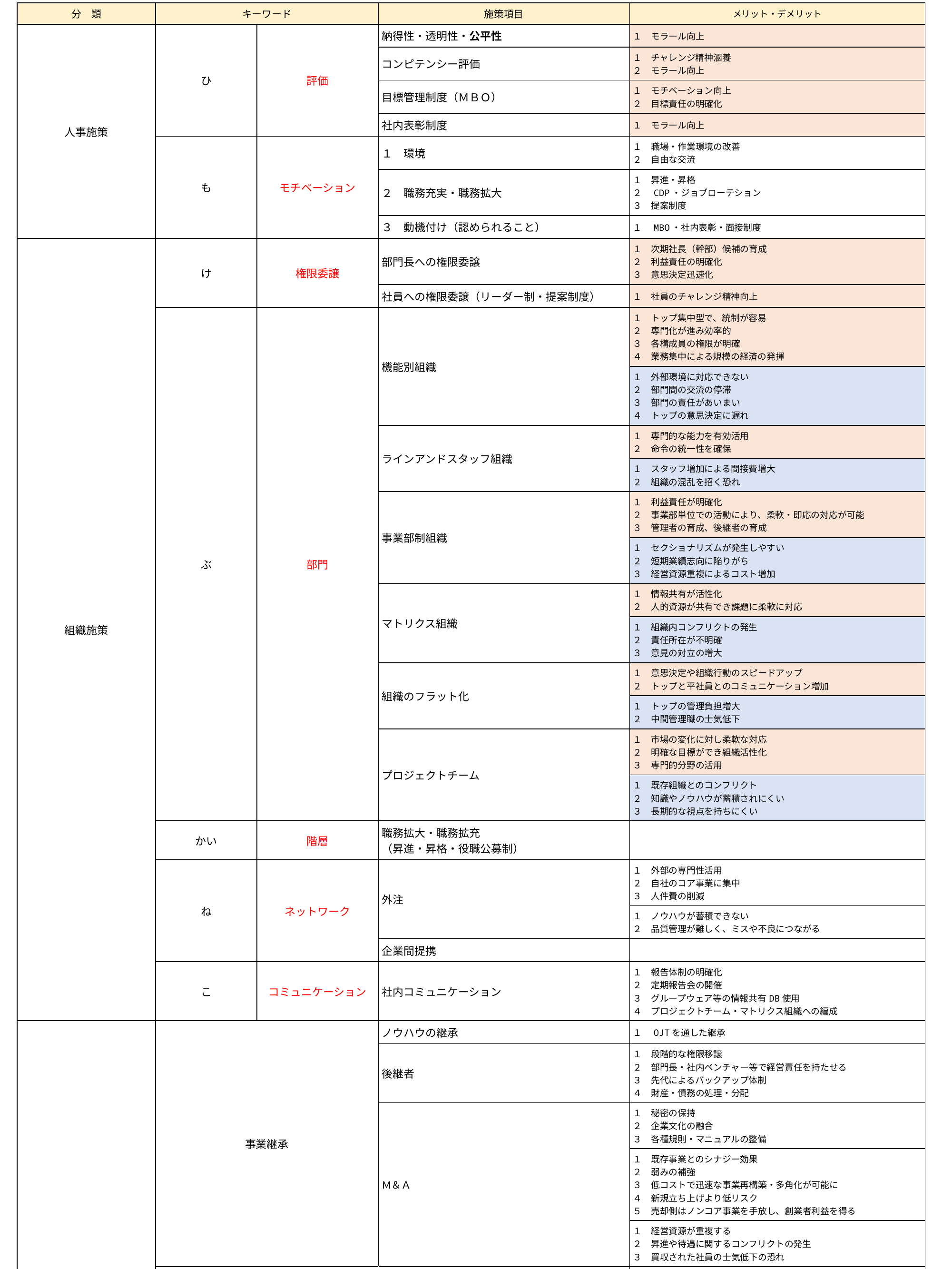

| 分　類 | キーワード |  | 施策項目 | メリット・デメリット |
| --- | --- | --- | --- | --- |
| 人事施策 | ひ | 評価 | 納得性・透明性・公平性 | １　モラール向上 |
|  |  |  | コンピテンシー評価 | １　チャレンジ精神涵養 ２　モラール向上 |
|  |  |  | 目標管理制度（ＭＢＯ） | １　モチベーション向上 ２　目標責任の明確化 |
|  |  |  | 社内表彰制度 | １　モラール向上 |
|  | も | モチベーション | １　環境 | １　職場・作業環境の改善 ２　自由な交流 |
|  |  |  | ２　職務充実・職務拡大 | １　昇進・昇格 ２　CDP・ジョブローテション ３　提案制度 |
|  |  |  | ３　動機付け（認められること） | １　MBO・社内表彰・面接制度 |
| 組織施策 | け | 権限委譲 | 部門長への権限委譲 | １　次期社長（幹部）候補の育成 ２　利益責任の明確化 ３　意思決定迅速化 |
|  |  |  | 社員への権限委譲（リーダー制・提案制度） | １　社員のチャレンジ精神向上 |
|  | ぶ | 部門 | 機能別組織 | １　トップ集中型で、統制が容易 ２　専門化が進み効率的 ３　各構成員の権限が明確 ４　業務集中による規模の経済の発揮 |
|  |  |  |  | １　外部環境に対応できない ２　部門間の交流の停滞 ３　部門の責任があいまい ４　トップの意思決定に遅れ |
|  |  |  | ラインアンドスタッフ組織 | １　専門的な能力を有効活用 ２　命令の統一性を確保 |
|  |  |  |  | １　スタッフ増加による間接費増大 ２　組織の混乱を招く恐れ |
|  |  |  | 事業部制組織 | １　利益責任が明確化 ２　事業部単位での活動により、柔軟・即応の対応が可能 ３　管理者の育成、後継者の育成 |
|  |  |  |  | １　セクショナリズムが発生しやすい ２　短期業績志向に陥りがち ３　経営資源重複によるコスト増加 |
|  |  |  | マトリクス組織 | １　情報共有が活性化 ２　人的資源が共有でき課題に柔軟に対応 |
|  |  |  |  | １　組織内コンフリクトの発生 ２　責任所在が不明確 ３　意見の対立の増大 |
|  |  |  | 組織のフラット化 | １　意思決定や組織行動のスピードアップ ２　トップと平社員とのコミュニケーション増加 |
|  |  |  |  | １　トップの管理負担増大 ２　中間管理職の士気低下 |
|  |  |  | プロジェクトチーム | １　市場の変化に対し柔軟な対応 ２　明確な目標ができ組織活性化 ３　専門的分野の活用 |
|  |  |  |  | １　既存組織とのコンフリクト ２　知識やノウハウが蓄積されにくい ３　長期的な視点を持ちにくい |
|  | かい | 階層 | 職務拡大・職務拡充 （昇進・昇格・役職公募制） |  |
|  | ね | ネットワーク | 外注 | １　外部の専門性活用 ２　自社のコア事業に集中 ３　人件費の削減 |
|  |  |  |  | １　ノウハウが蓄積できない ２　品質管理が難しく、ミスや不良につながる |
|  |  |  | 企業間提携 |  |
|  | こ | コミュニケーション | 社内コミュニケーション | １　報告体制の明確化 ２　定期報告会の開催 ３　グループウェア等の情報共有DB使用 ４　プロジェクトチーム・マトリクス組織への編成 |
|  | 事業継承 |  | ノウハウの継承 | １　OJTを通した継承 |
|  |  |  | 後継者 | １　段階的な権限移譲 ２　部門長・社内ベンチャー等で経営責任を持たせる ３　先代によるバックアップ体制 ４　財産・債務の処理・分配 |
|  |  |  | Ｍ＆Ａ | １　秘密の保持 ２　企業文化の融合 ３　各種規則・マニュアルの整備 |
|  |  |  |  | １　既存事業とのシナジー効果 ２　弱みの補強 ３　低コストで迅速な事業再構築・多角化が可能に ４　新規立ち上げより低リスク ５　売却側はノンコア事業を手放し、創業者利益を得る |
|  |  |  |  | １　経営資源が重複する ２　昇進や待遇に関するコンフリクトの発生 ３　買収された社員の士気低下の恐れ |
|  | 企業文化の変革 |  | 経営トップの認識・リーダーシップ | 過去の成功にとらわれず、リッチな意見を収集 |
|  |  |  | フレームワークを使用した人事・組織施策 | 上記施策を実施 |
|  | 多角化 |  |  | １　シナジー効果 ２　リスク分散 |
|  |  |  |  | １　経営資源の分散 |
|  | 同族経営 |  |  | １ |
|  |  |  |  | １ |